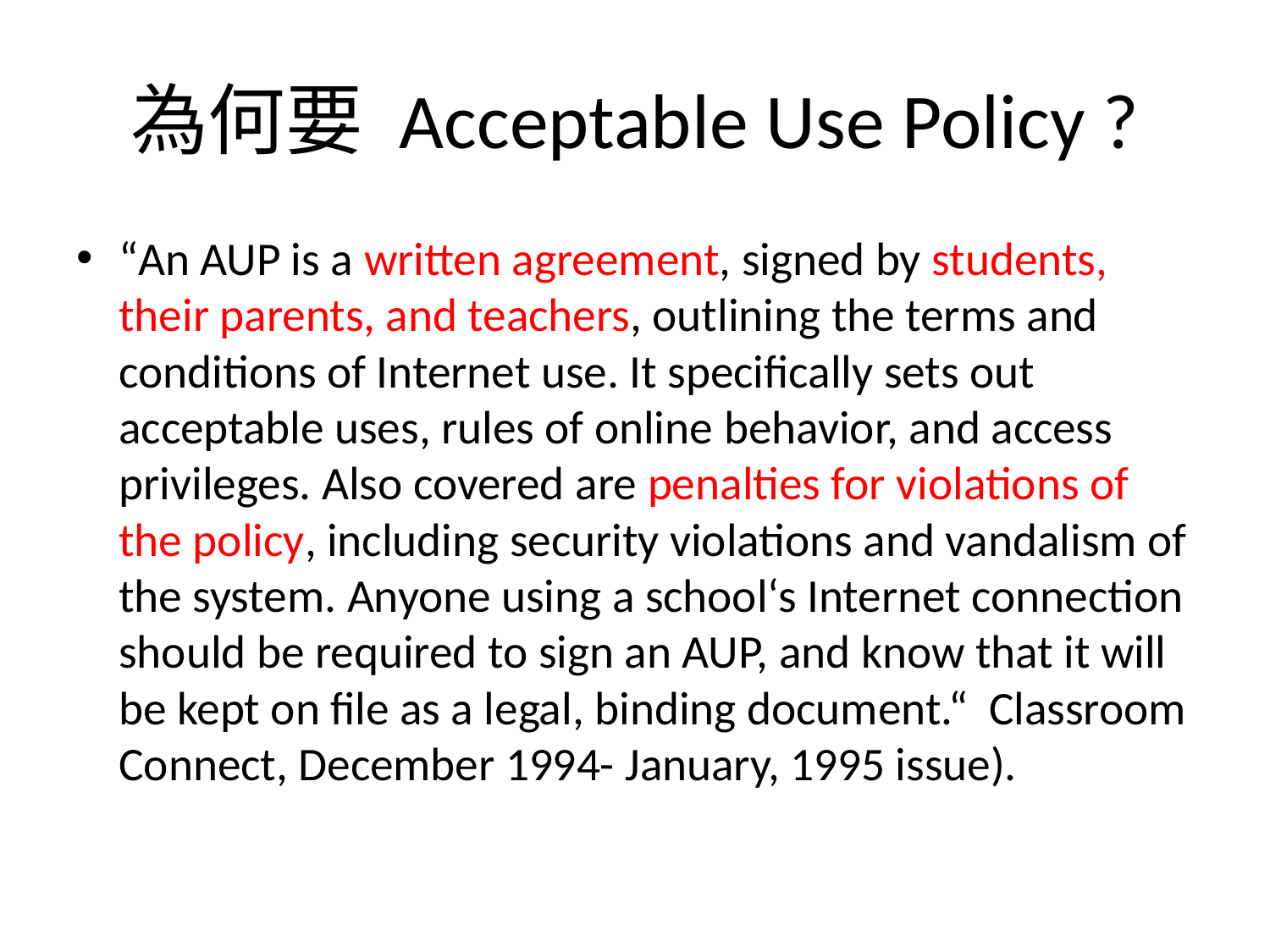

# 為何要 Acceptable Use Policy ?
“An AUP is a written agreement, signed by students, their parents, and teachers, outlining the terms and conditions of Internet use. It specifically sets out acceptable uses, rules of online behavior, and access privileges. Also covered are penalties for violations of the policy, including security violations and vandalism of the system. Anyone using a school‘s Internet connection should be required to sign an AUP, and know that it will be kept on file as a legal, binding document.“  Classroom Connect, December 1994- January, 1995 issue).